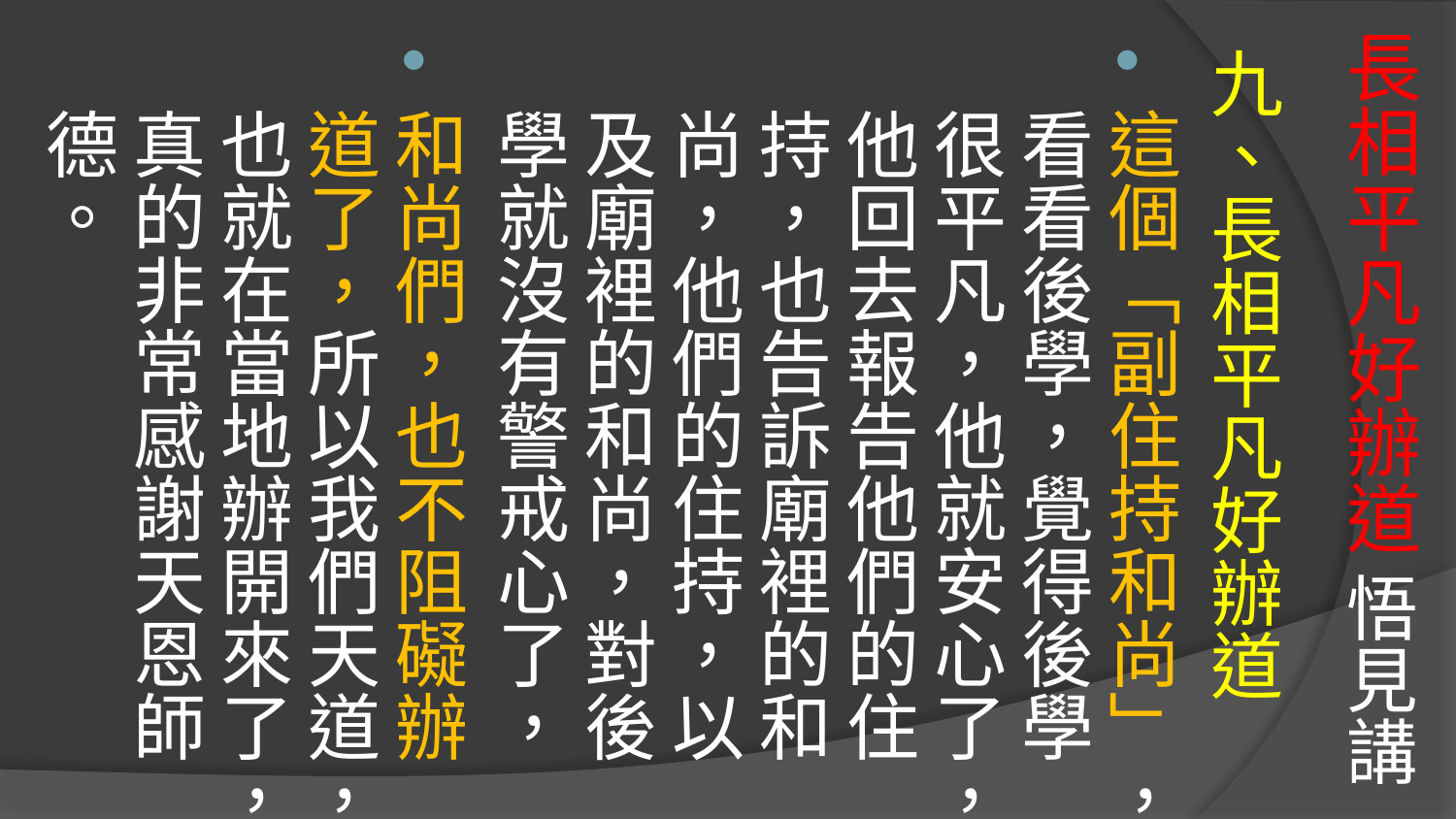

# 長相平凡好辦道 悟見講
九、長相平凡好辦道
這個「副住持和尚」，看看後學，覺得後學很平凡，他就安心了，他回去報告他們的住持，也告訴廟裡的和尚，他們的住持，以及廟裡的和尚，對後學就沒有警戒心了，
和尚們，也不阻礙辦道了，所以我們天道，也就在當地辦開來了，真的非常感謝天恩師德。